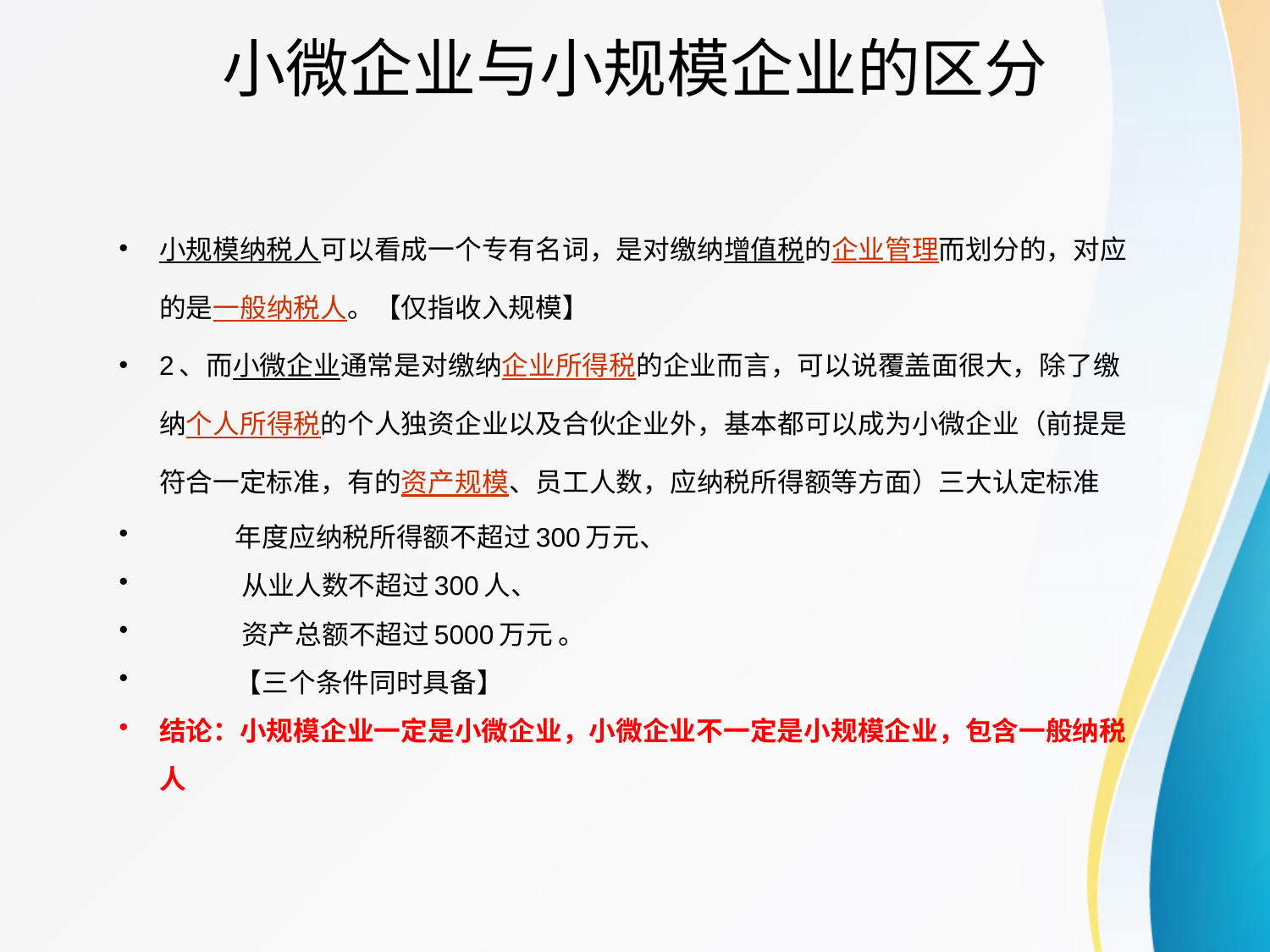

# 小微企业与小规模企业的区分
小规模纳税人可以看成一个专有名词，是对缴纳增值税的企业管理而划分的，对应的是一般纳税人。【仅指收入规模】
2、而小微企业通常是对缴纳企业所得税的企业而言，可以说覆盖面很大，除了缴纳个人所得税的个人独资企业以及合伙企业外，基本都可以成为小微企业（前提是符合一定标准，有的资产规模、员工人数，应纳税所得额等方面）三大认定标准
            年度应纳税所得额不超过300万元、
             从业人数不超过300人、
             资产总额不超过5000万元 。
            【三个条件同时具备】
结论：小规模企业一定是小微企业，小微企业不一定是小规模企业，包含一般纳税人